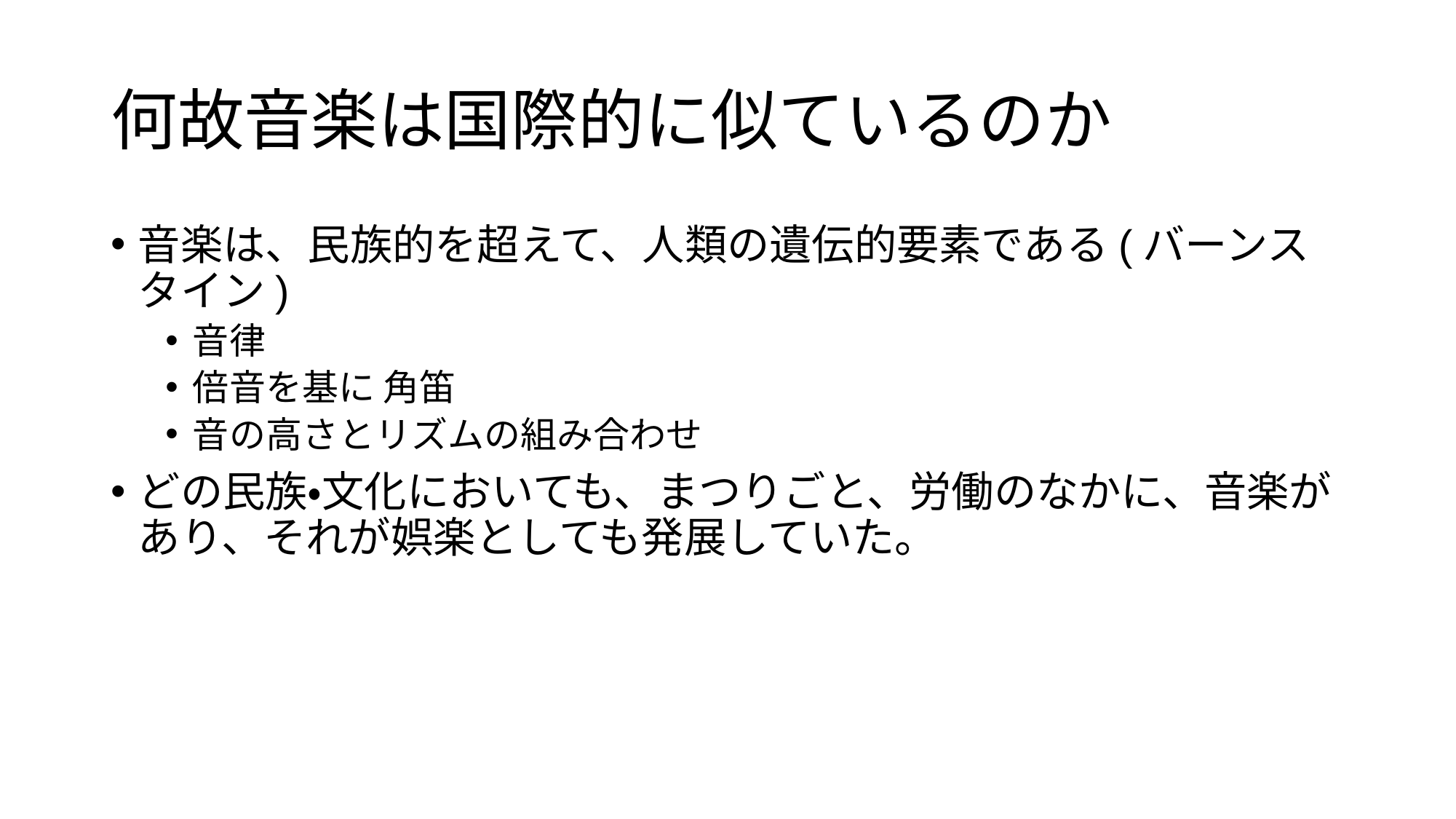

# 何故音楽は国際的に似ているのか
音楽は、民族的を超えて、人類の遺伝的要素である(バーンスタイン)
音律
倍音を基に 角笛
音の高さとリズムの組み合わせ
どの民族・文化においても、まつりごと、労働のなかに、音楽があり、それが娯楽としても発展していた。